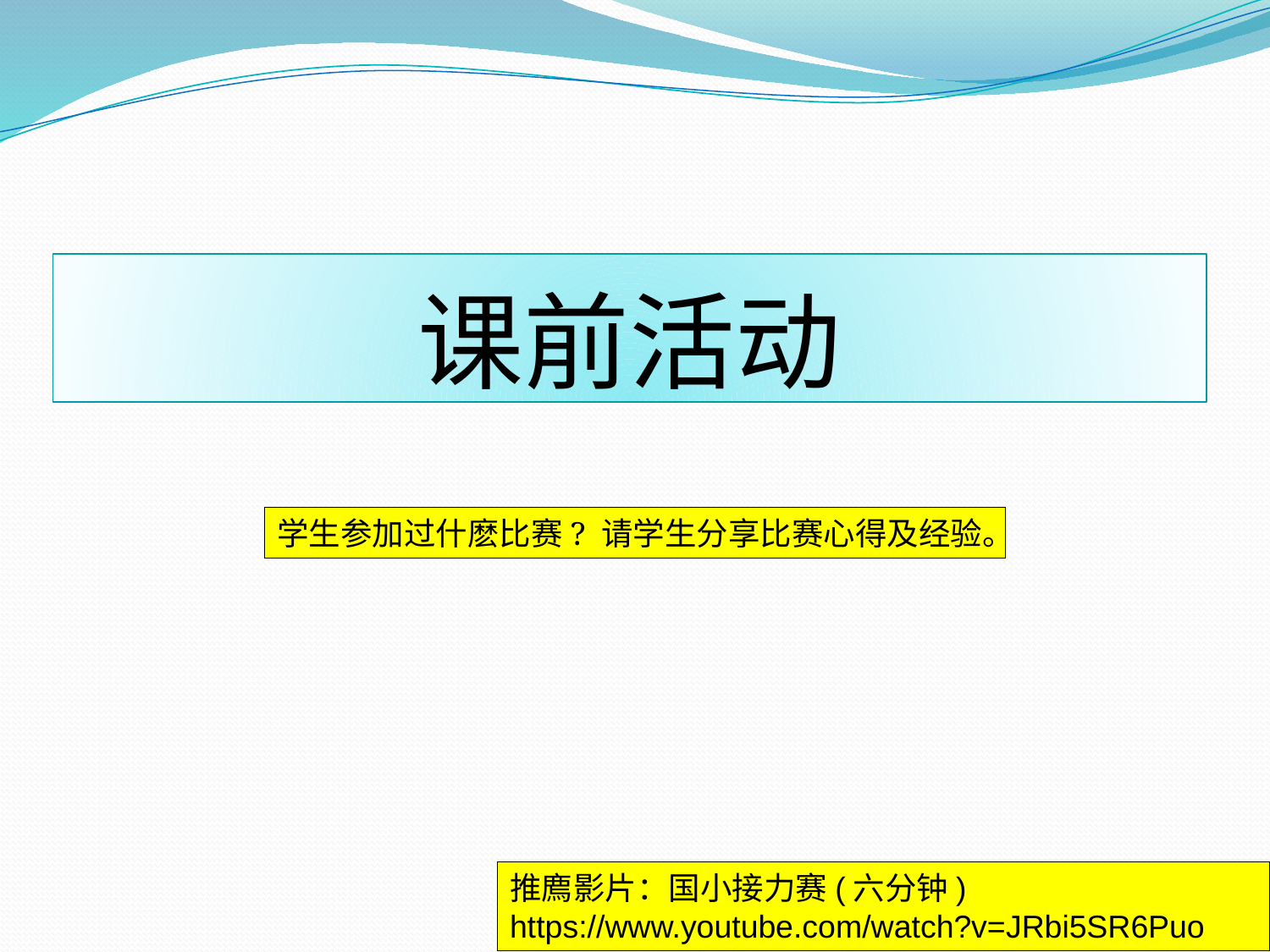

# 课前活动
学生参加过什麽比赛? 请学生分享比赛心得及经验。
推廌影片：国小接力赛(六分钟) https://www.youtube.com/watch?v=JRbi5SR6Puo